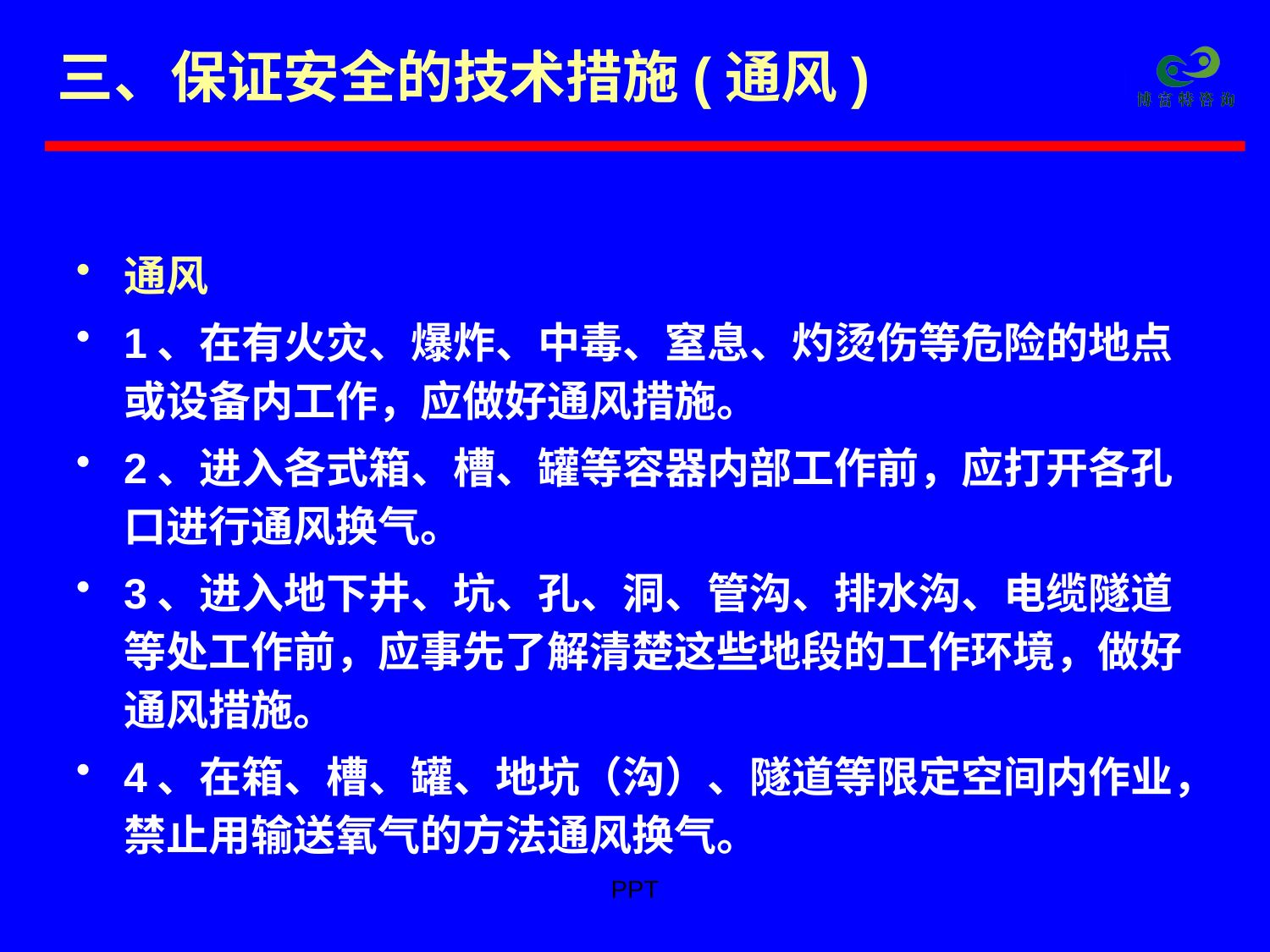

# 三、保证安全的技术措施(通风)

通风
1、在有火灾、爆炸、中毒、窒息、灼烫伤等危险的地点或设备内工作，应做好通风措施。
2、进入各式箱、槽、罐等容器内部工作前，应打开各孔口进行通风换气。
3、进入地下井、坑、孔、洞、管沟、排水沟、电缆隧道等处工作前，应事先了解清楚这些地段的工作环境，做好通风措施。
4、在箱、槽、罐、地坑（沟）、隧道等限定空间内作业，禁止用输送氧气的方法通风换气。

PPT